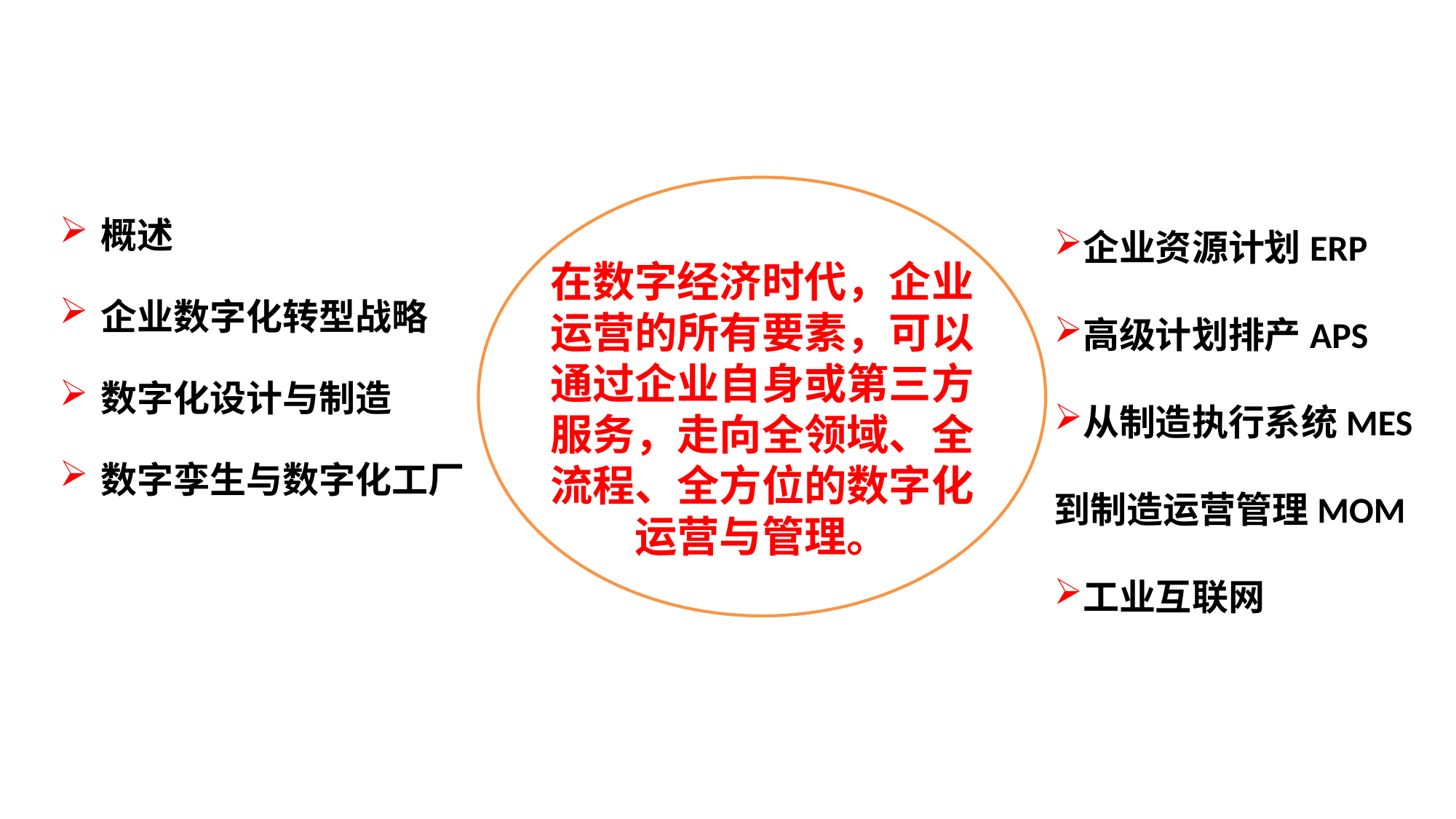

企业资源计划ERP
高级计划排产APS
从制造执行系统MES到制造运营管理MOM
工业互联网
概述
企业数字化转型战略
数字化设计与制造
数字孪生与数字化工厂

在数字经济时代，企业运营的所有要素，可以通过企业自身或第三方服务，走向全领域、全流程、全方位的数字化运营与管理。